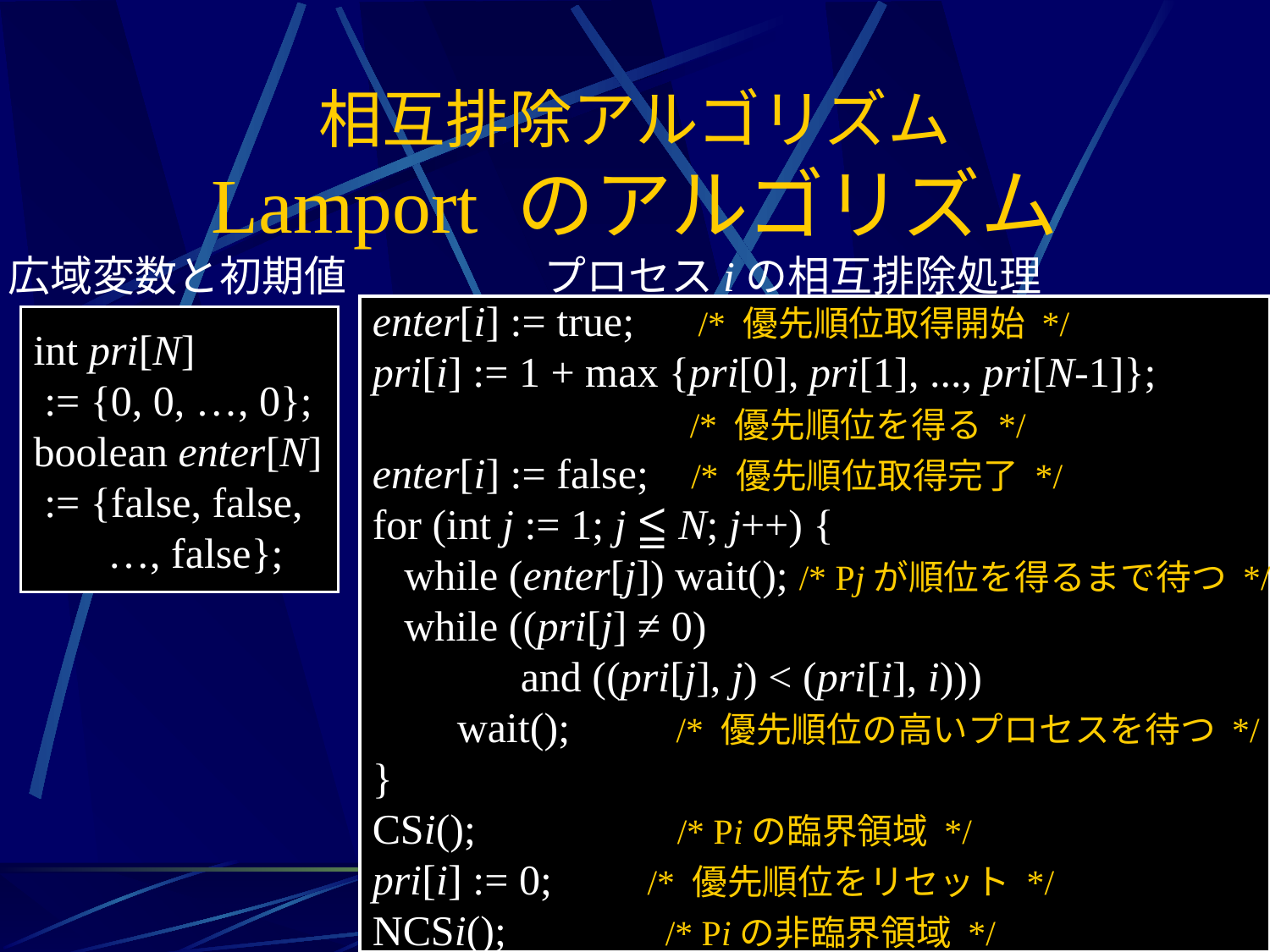

# 相互排除アルゴリズム Lamport のアルゴリズム
広域変数と初期値
プロセスiの相互排除処理
enter[i] := true;      /* 優先順位取得開始 */
pri[i] := 1 + max {pri[0], pri[1], ..., pri[N-1]};
                              /* 優先順位を得る */
enter[i] := false;    /* 優先順位取得完了 */
for (int j := 1; j ≦ N; j++) {
   while (enter[j]) wait(); /* Pjが順位を得るまで待つ */
   while ((pri[j] ≠ 0)
              and ((pri[j], j) < (pri[i], i)))
        wait();          /* 優先順位の高いプロセスを待つ */
}
CSi();                   /* Piの臨界領域 */
pri[i] := 0;         /* 優先順位をリセット */
NCSi();               /* Piの非臨界領域 */
int pri[N]
 := {0, 0, …, 0};
boolean enter[N]
 := {false, false,
       …, false};